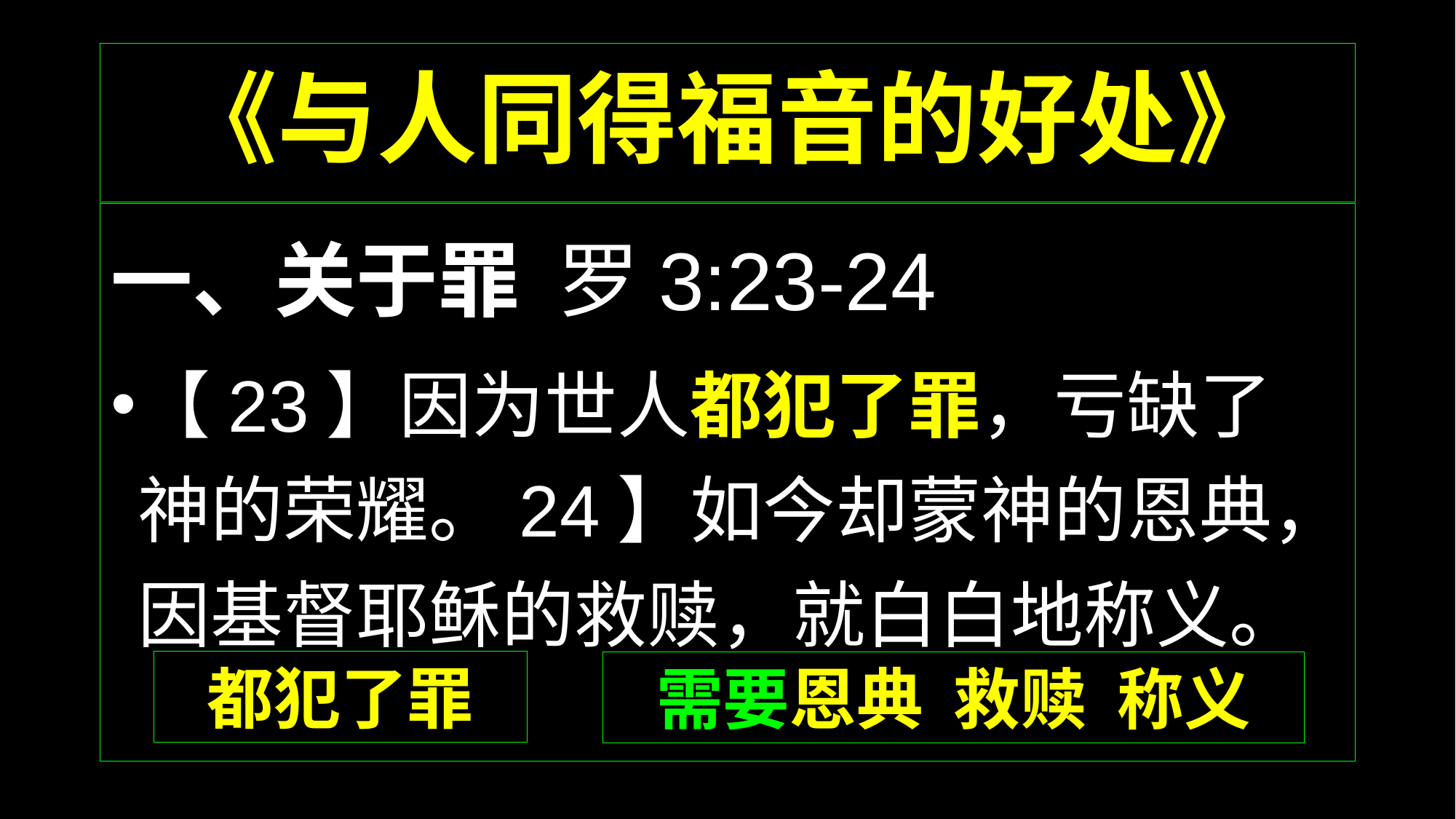

# 《与人同得福音的好处》
一、关于罪  罗3:23-24
【23】因为世人都犯了罪，亏缺了神的荣耀。24】如今却蒙神的恩典，因基督耶稣的救赎，就白白地称义。
都犯了罪
需要恩典  救赎  称义